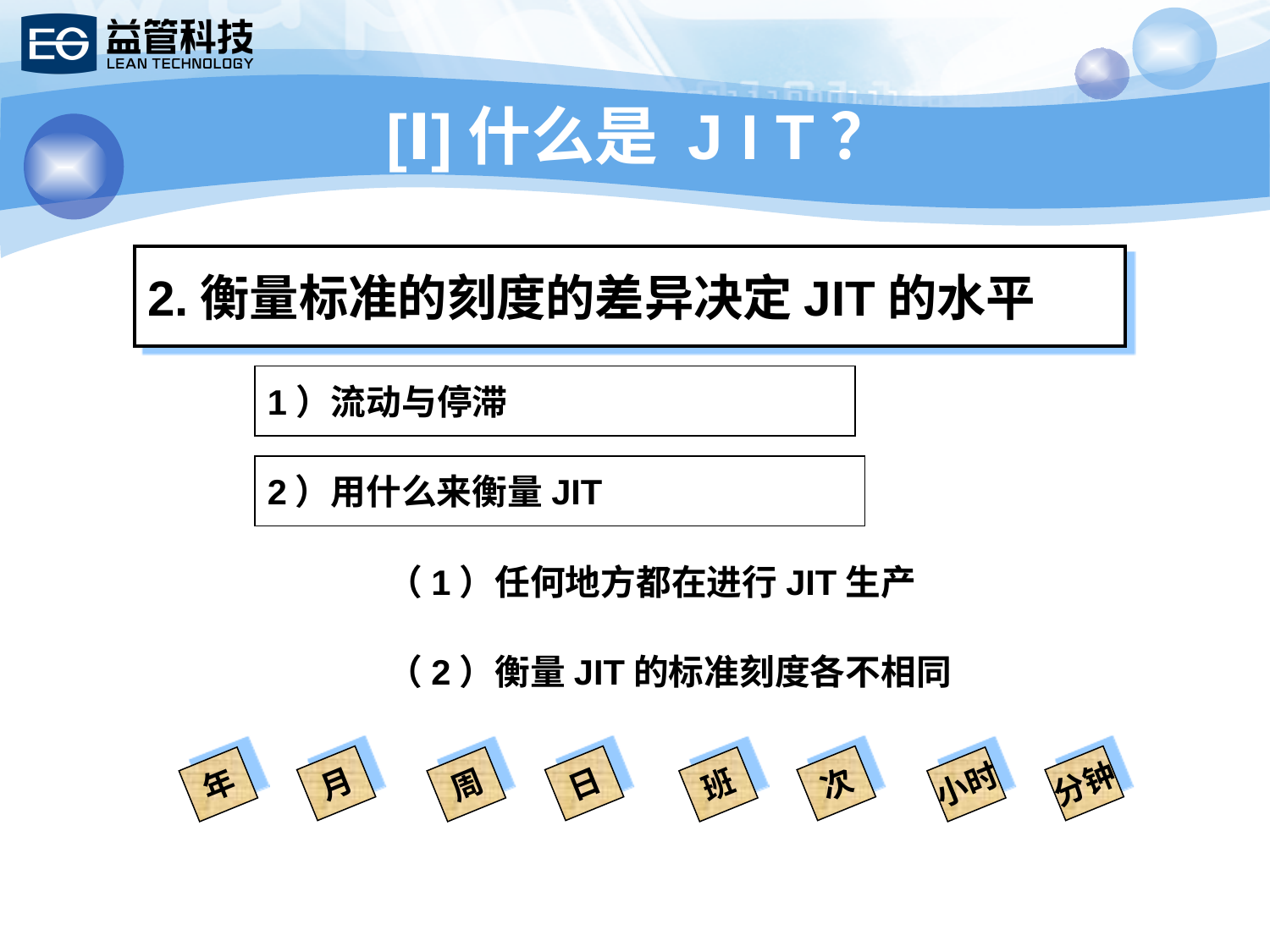

# [Ⅰ]什么是 J I T？
2.衡量标准的刻度的差异决定JIT的水平
1）流动与停滞
2）用什么来衡量JIT
（1）任何地方都在进行JIT生产
（2）衡量JIT的标准刻度各不相同
月
日
次
分钟
年
周
班
小时